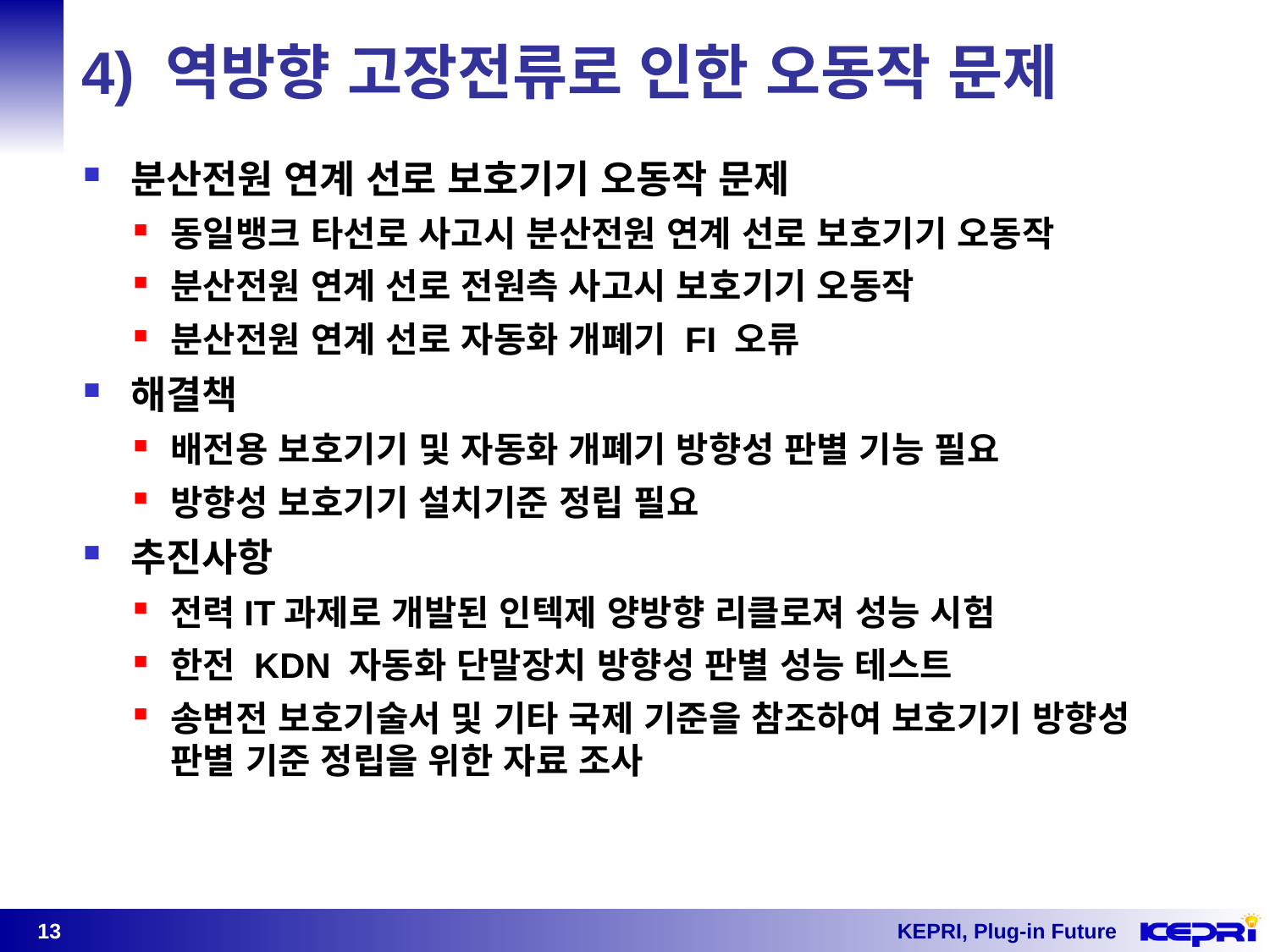

4) 역방향 고장전류로 인한 오동작 문제
분산전원 연계 선로 보호기기 오동작 문제
동일뱅크 타선로 사고시 분산전원 연계 선로 보호기기 오동작
분산전원 연계 선로 전원측 사고시 보호기기 오동작
분산전원 연계 선로 자동화 개폐기 FI 오류
해결책
배전용 보호기기 및 자동화 개폐기 방향성 판별 기능 필요
방향성 보호기기 설치기준 정립 필요
추진사항
전력IT과제로 개발된 인텍제 양방향 리클로져 성능 시험
한전 KDN 자동화 단말장치 방향성 판별 성능 테스트
송변전 보호기술서 및 기타 국제 기준을 참조하여 보호기기 방향성 판별 기준 정립을 위한 자료 조사